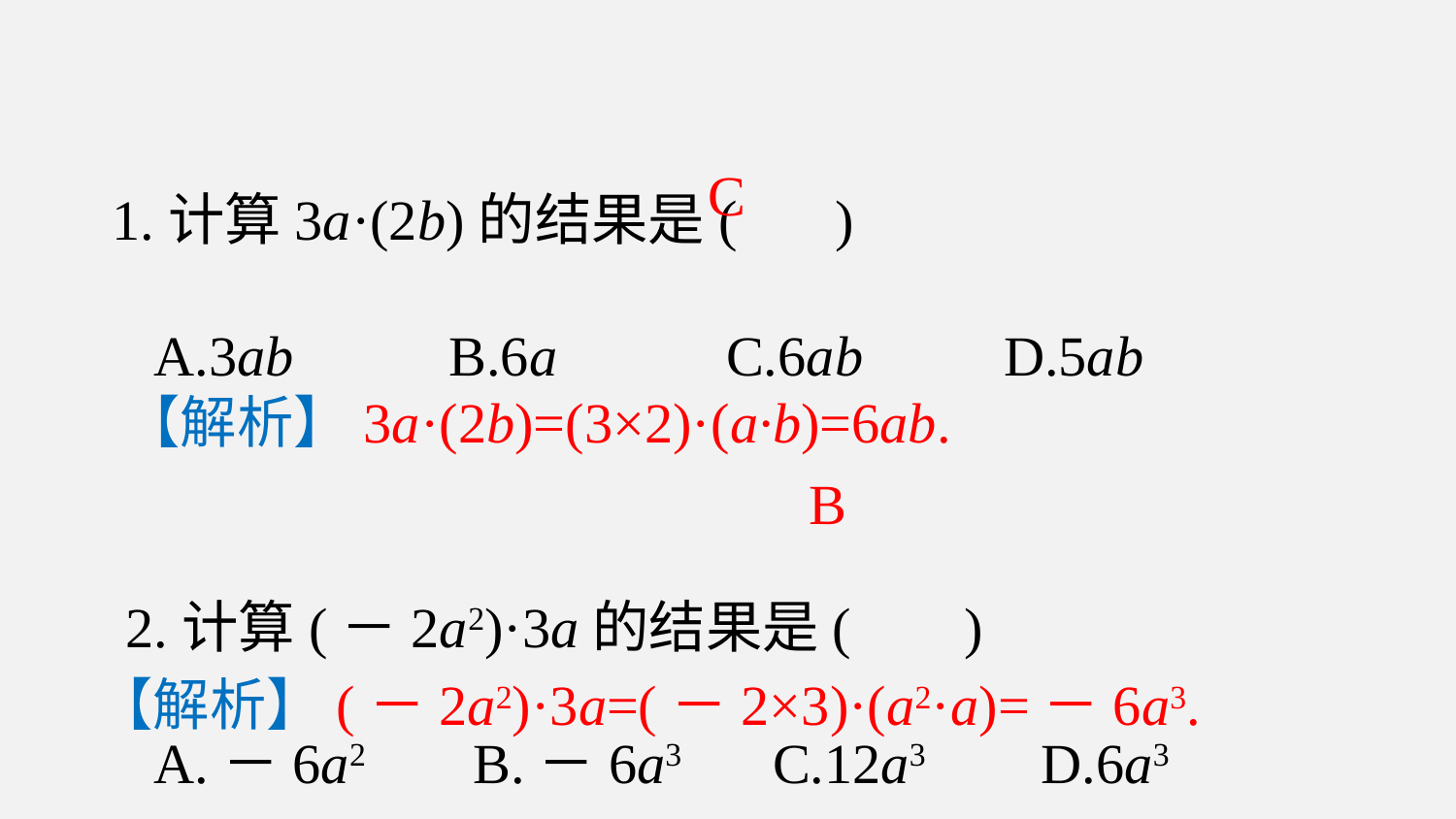

1.计算3a·(2b)的结果是(       )
   A.3ab           B.6a            C.6ab          D.5ab

 2.计算(－2a2)·3a的结果是(        )
   A.－6a2             B.－6a3           C.12a3              D.6a3
C
【解析】3a·(2b)=(3×2)·(a·b)=6ab.
B
【解析】(－2a2)·3a=(－2×3)·(a2·a)=－6a3.